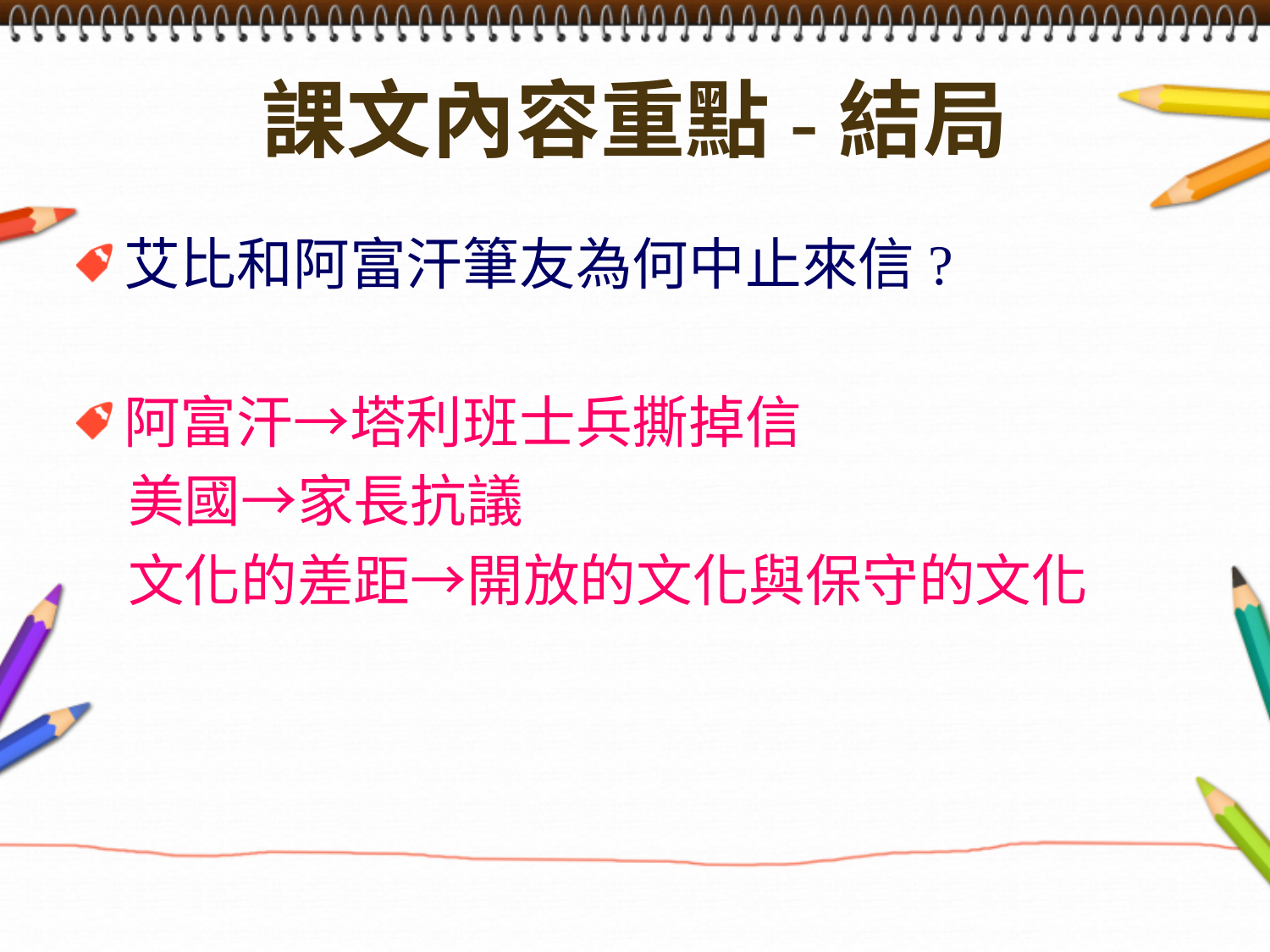

# 課文內容重點-結局
艾比和阿富汗筆友為何中止來信?

阿富汗→塔利班士兵撕掉信
   美國→家長抗議
   文化的差距→開放的文化與保守的文化